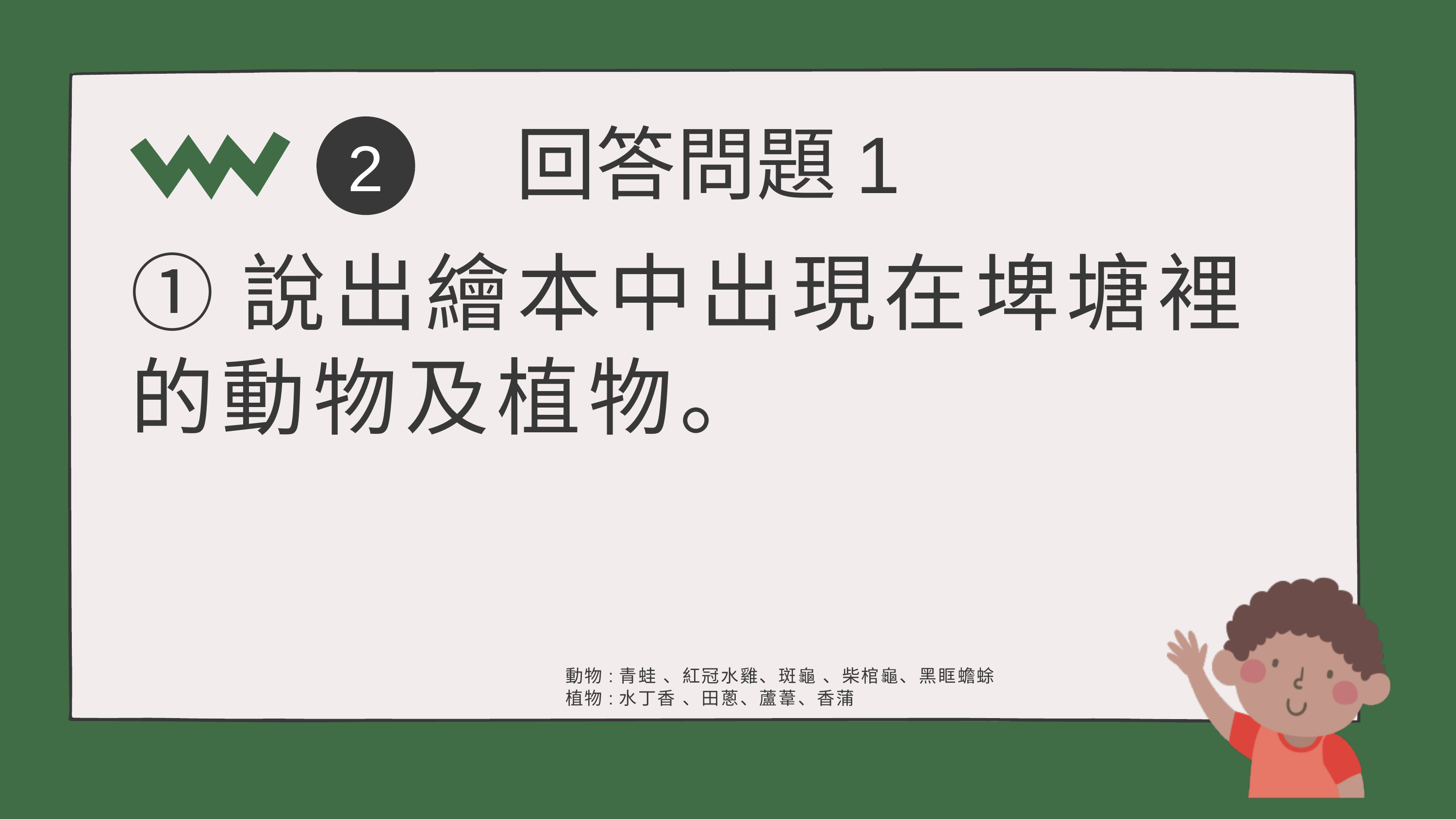

2
回答問題1

①說出繪本中出現在埤塘裡的動物及植物。

動物:青蛙 、紅冠水雞、斑龜 、柴棺龜、黑眶蟾蜍
植物:水丁香 、田蔥、蘆葦、香蒲